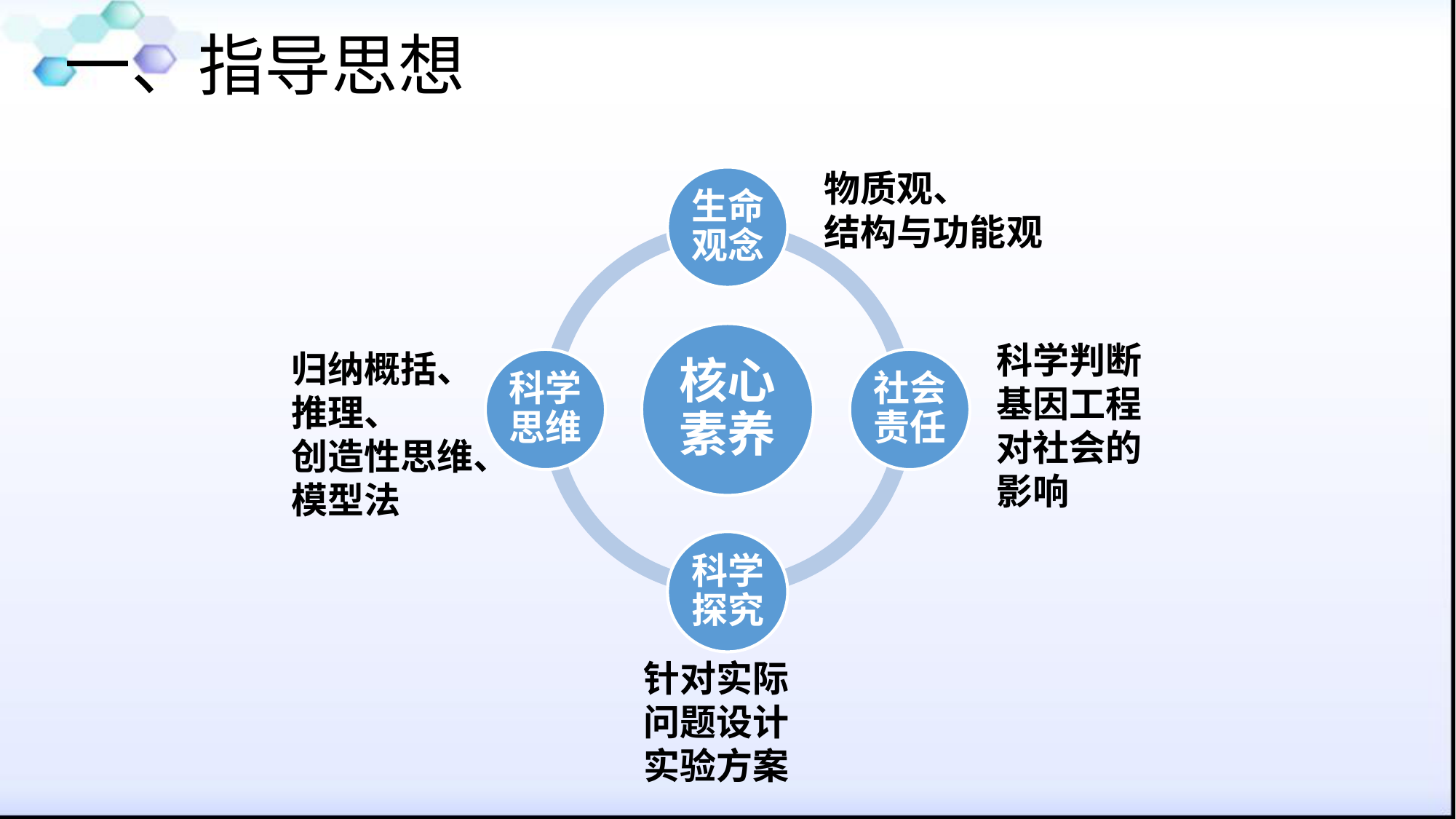

# 一、指导思想
物质观、
结构与功能观
核心素养
生命观念
社会责任
科学探究
科学思维
科学判断基因工程对社会的影响
归纳概括、推理、
创造性思维、
模型法
针对实际问题设计实验方案